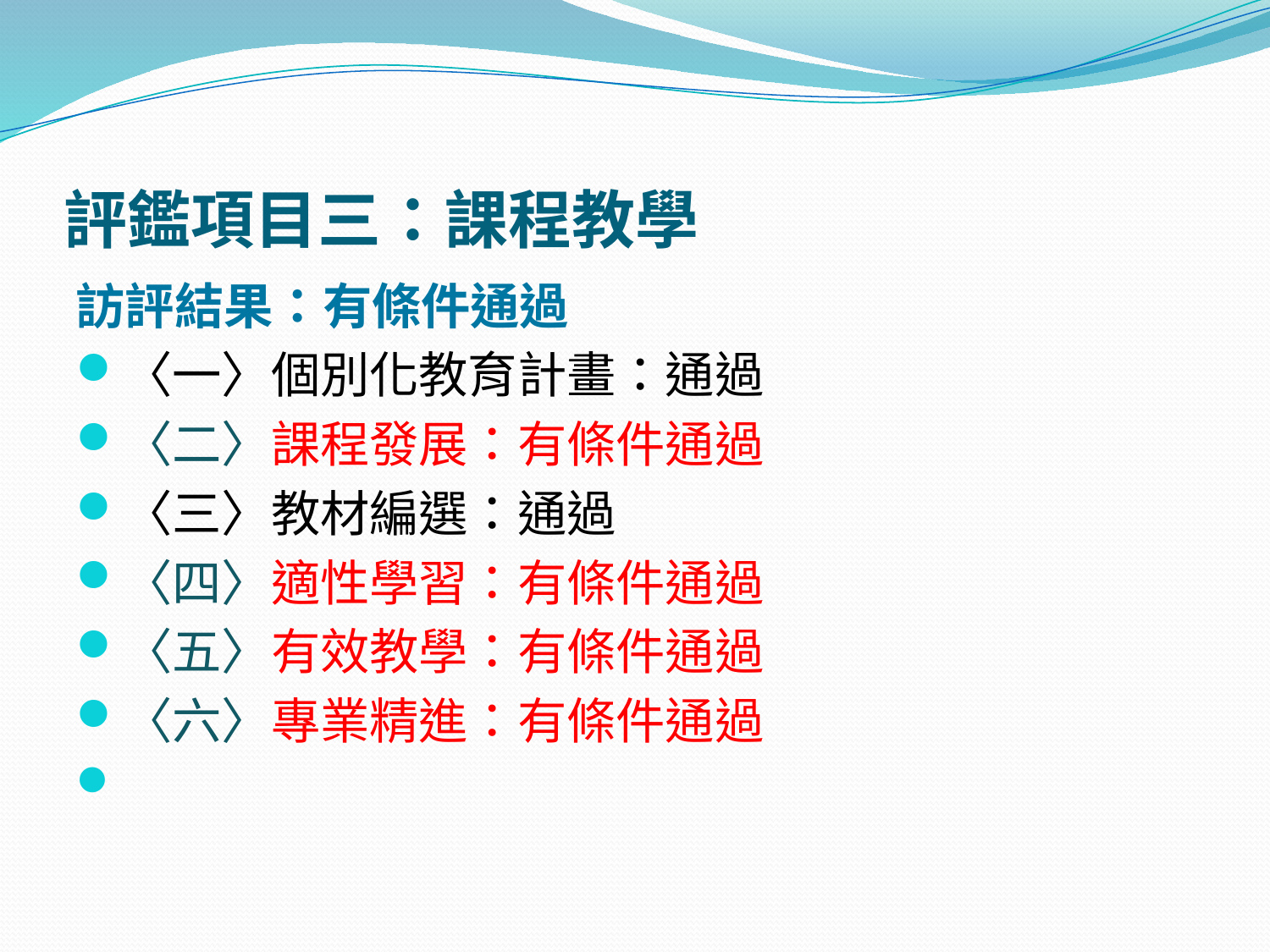

# 評鑑項目三：課程教學
訪評結果：有條件通過
〈一〉個別化教育計畫：通過
〈二〉課程發展：有條件通過
〈三〉教材編選：通過
〈四〉適性學習：有條件通過
〈五〉有效教學：有條件通過
〈六〉專業精進：有條件通過